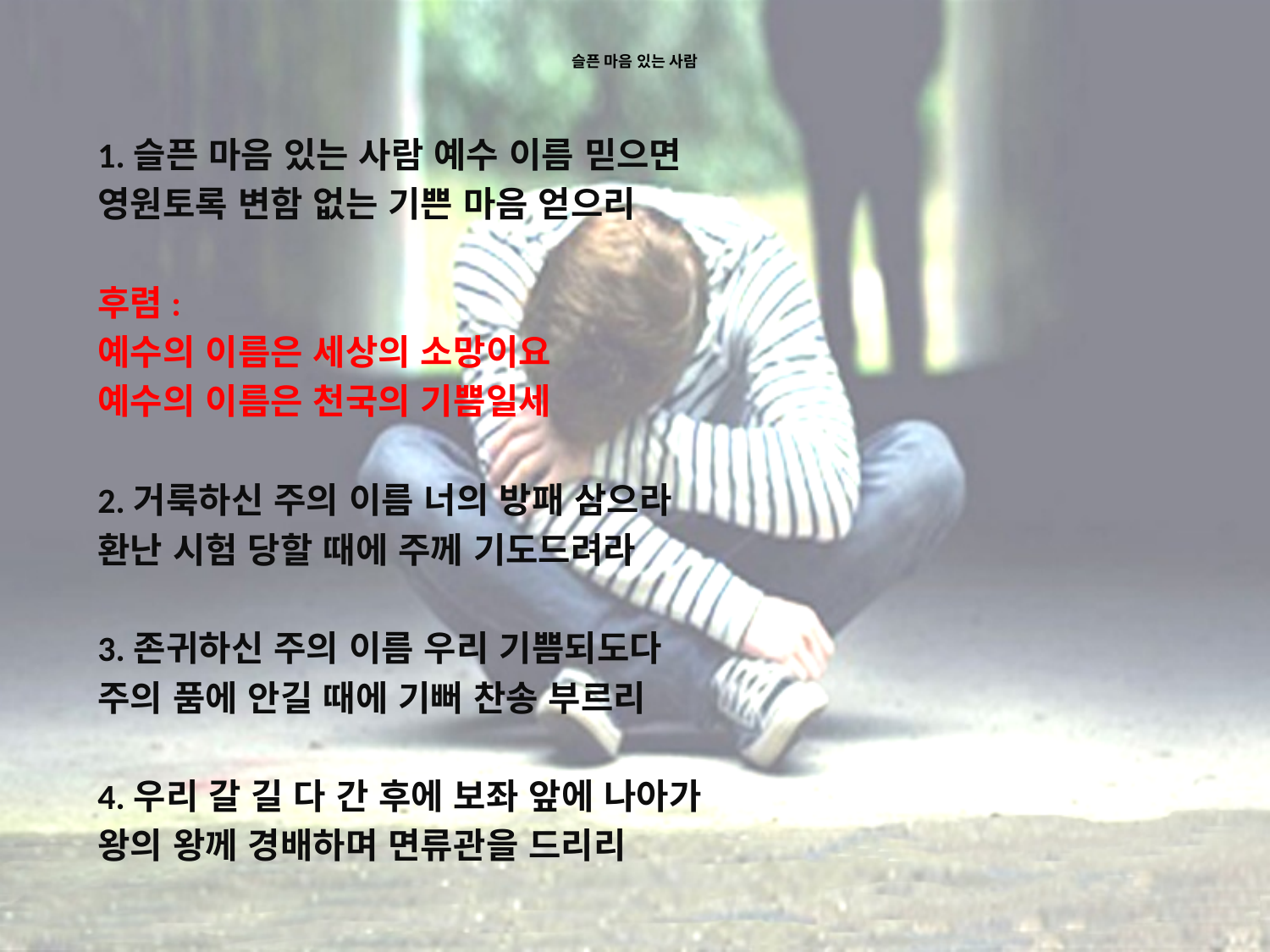

# 슬픈 마음 있는 사람
1.슬픈 마음 있는 사람 예수 이름 믿으면
영원토록 변함 없는 기쁜 마음 얻으리

후렴:
예수의 이름은 세상의 소망이요
예수의 이름은 천국의 기쁨일세

2.거룩하신 주의 이름 너의 방패 삼으라
환난 시험 당할 때에 주께 기도드려라

3.존귀하신 주의 이름 우리 기쁨되도다
주의 품에 안길 때에 기뻐 찬송 부르리

4.우리 갈 길 다 간 후에 보좌 앞에 나아가
왕의 왕께 경배하며 면류관을 드리리